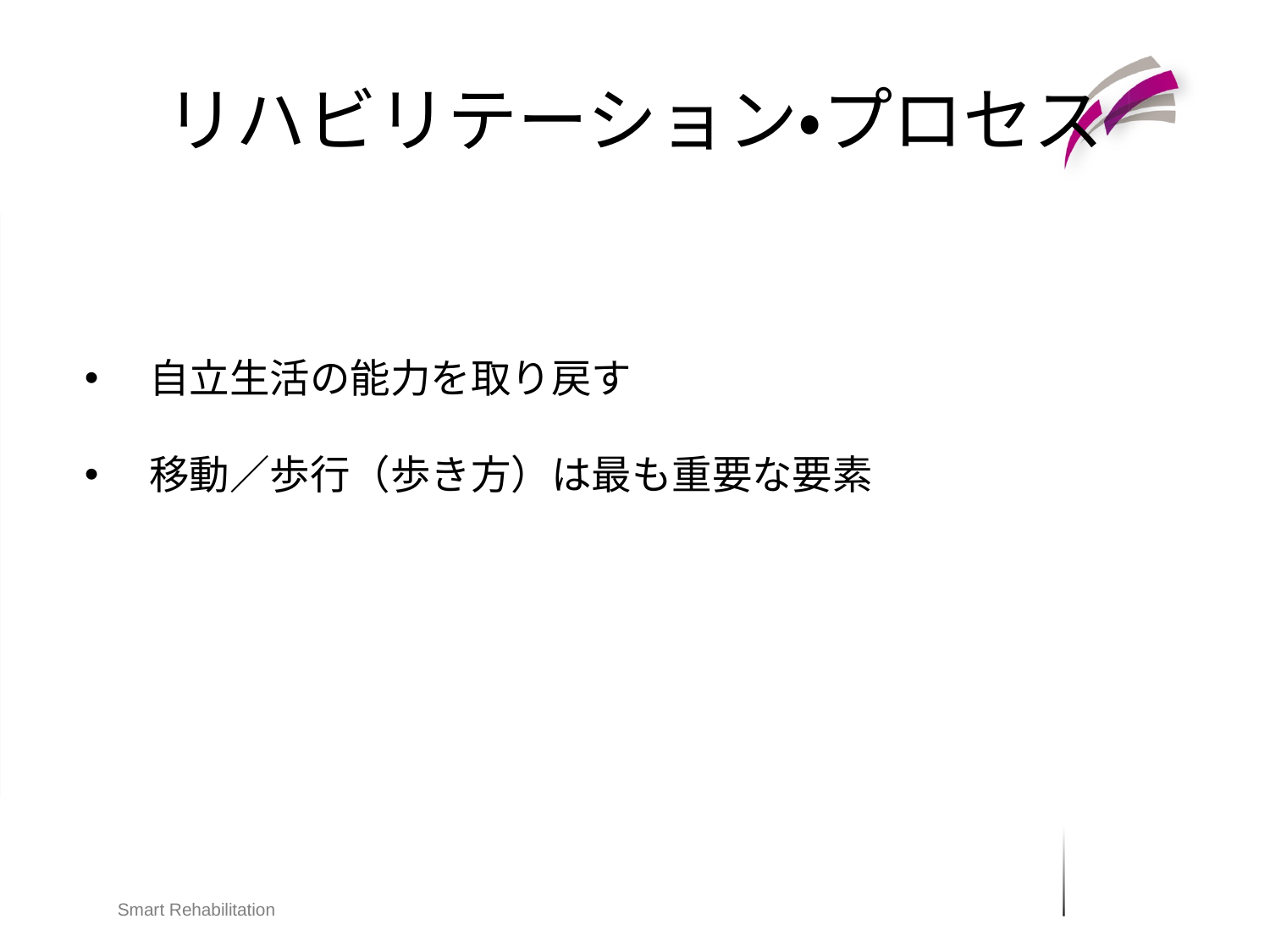

# リハビリテーション・プロセス
自立生活の能力を取り戻す

移動／歩行（歩き方）は最も重要な要素